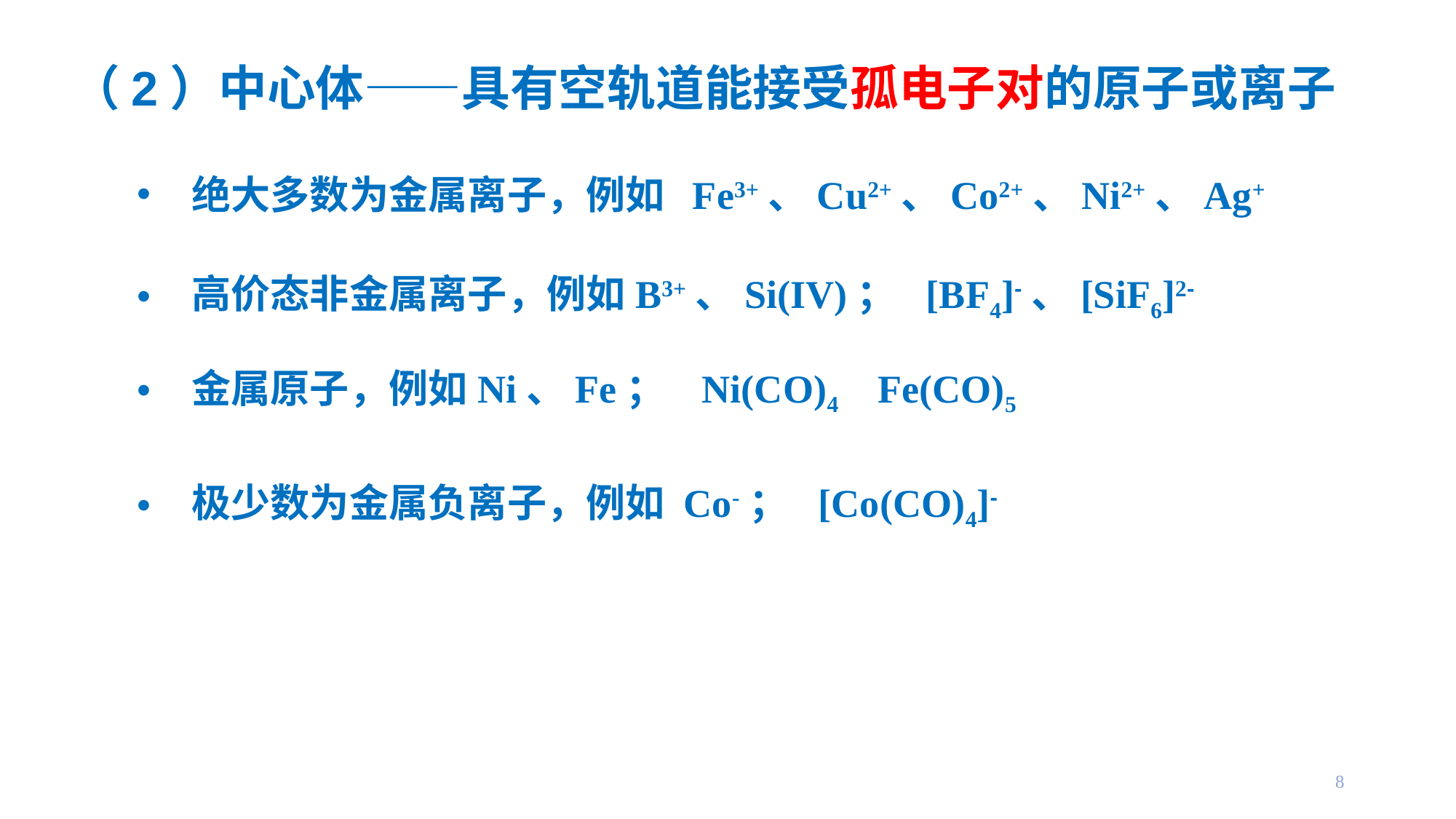

（2）中心体——具有空轨道能接受孤电子对的原子或离子
绝大多数为金属离子，例如  Fe3+、Cu2+、Co2+、Ni2+、Ag+
高价态非金属离子，例如B3+、Si(IV)；    [BF4]-、[SiF6]2-

金属原子，例如Ni、Fe；   Ni(CO)4    Fe(CO)5
极少数为金属负离子，例如 Co-；    [Co(CO)4]-
8